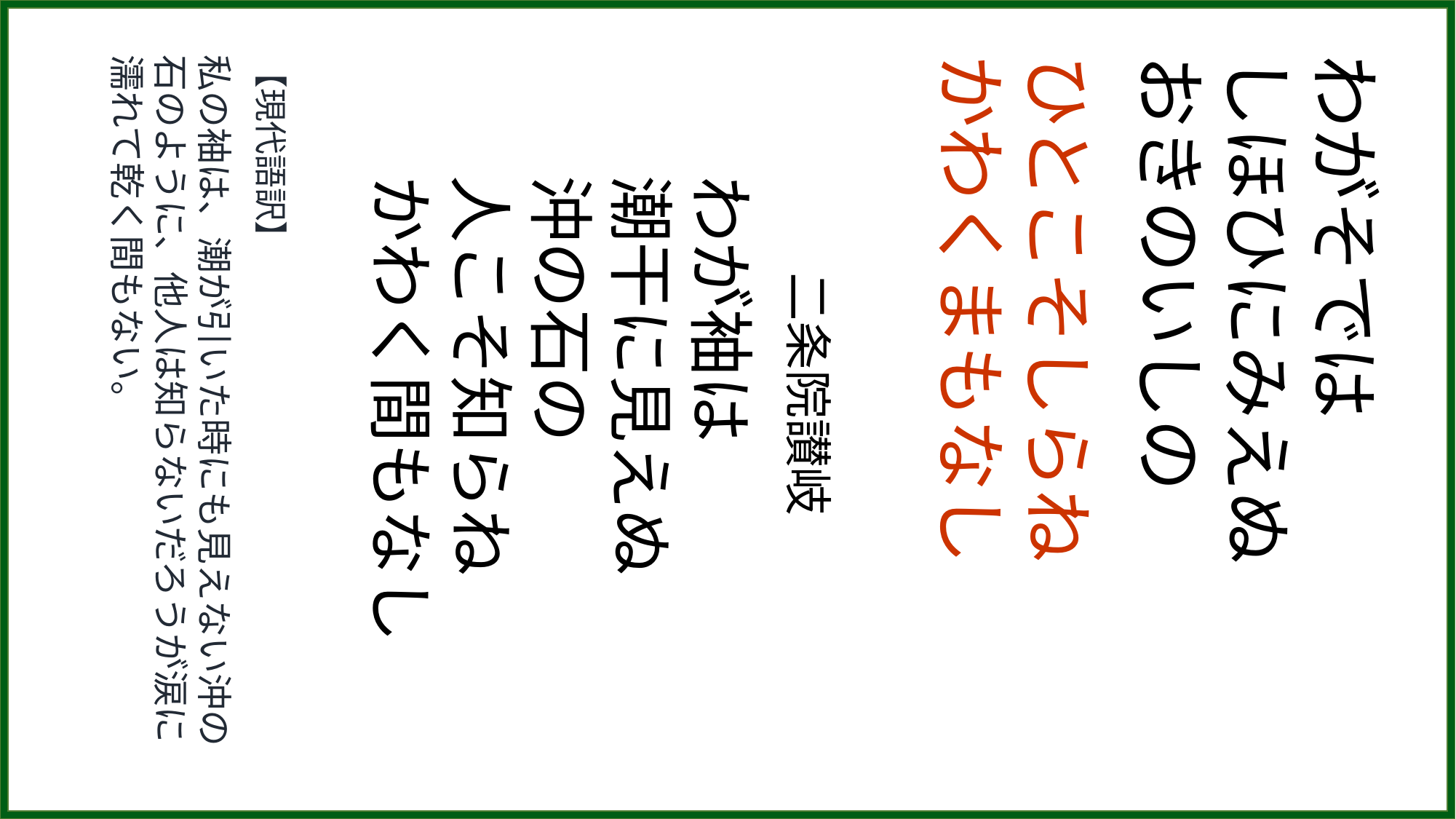

【現代語訳】

私の袖は、潮が引いた時にも見えない沖の石のように、他人は知らないだろうが涙に濡れて乾く間もない。
　　二条院讃岐

わが袖は
潮干に見えぬ
沖の石の
人こそ知らね
かわく間もなし
ひとこそしらね
かわくまもなし
わがそでは
しほひにみえぬ
おきのいしの